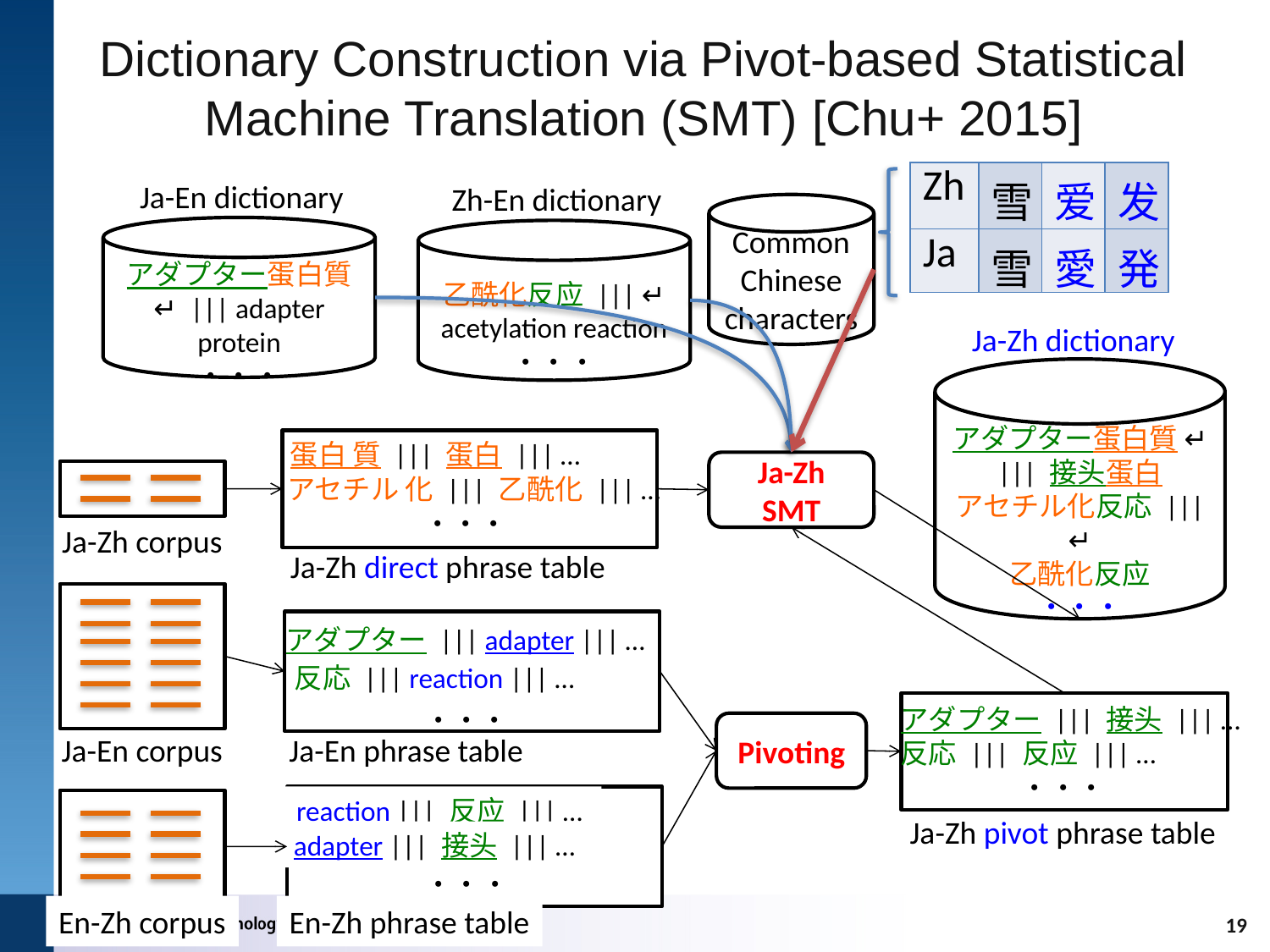

# Dictionary Construction via Pivot-based Statistical Machine Translation (SMT) [Chu+ 2015]
| Zh | 雪 | 爱 | 发 |
| --- | --- | --- | --- |
| Ja | 雪 | 愛 | 発 |

Ja-En dictionary
Zh-En dictionary
Common
Chinese
characters

アダプター蛋白質 ↵ ||| adapter protein
・・・

乙酰化反应 ||| ↵ acetylation reaction
・・・
Ja-Zh dictionary

アダプター蛋白質 ↵ ||| 接头蛋白
アセチル化反応 ||| ↵
乙酰化反应
・・・

蛋白 質 ||| 蛋白 ||| …
アセチル 化 ||| 乙酰化 ||| …
・・・
Ja-Zh direct phrase table
Ja-Zh SMT

Ja-Zh corpus

アダプター ||| adapter ||| …
反応 ||| reaction ||| …
・・・

アダプター ||| 接头 ||| …
反応 ||| 反应 ||| …
・・・
Pivoting
Ja-En corpus
Ja-En phrase table

reaction ||| 反应 ||| …
adapter ||| 接头 ||| …
・・・
En-Zh phrase table

Ja-Zh pivot phrase table
En-Zh corpus
19